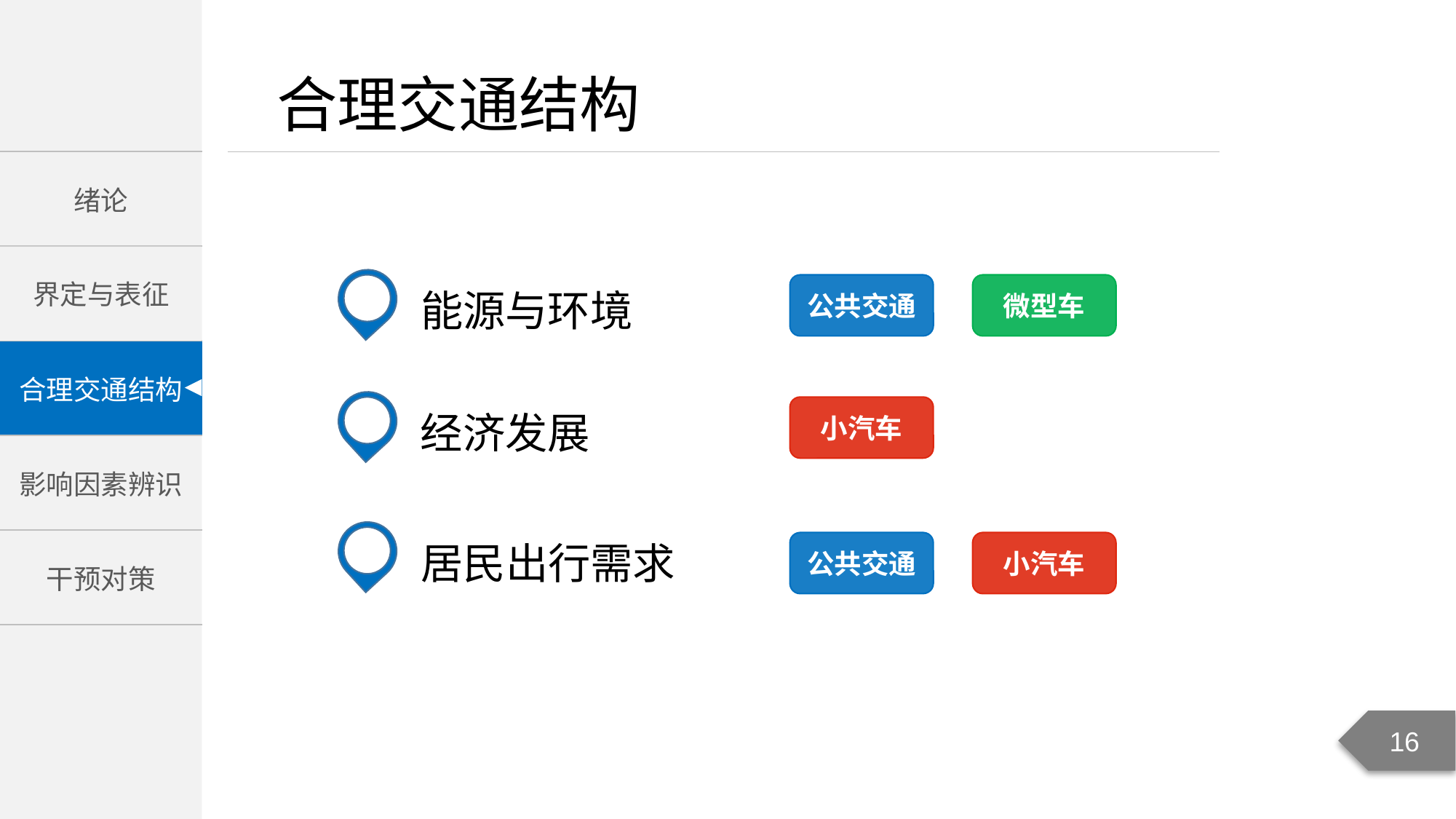

公共交通
微型车
能源与环境

小汽车
经济发展

居民出行需求
公共交通
小汽车